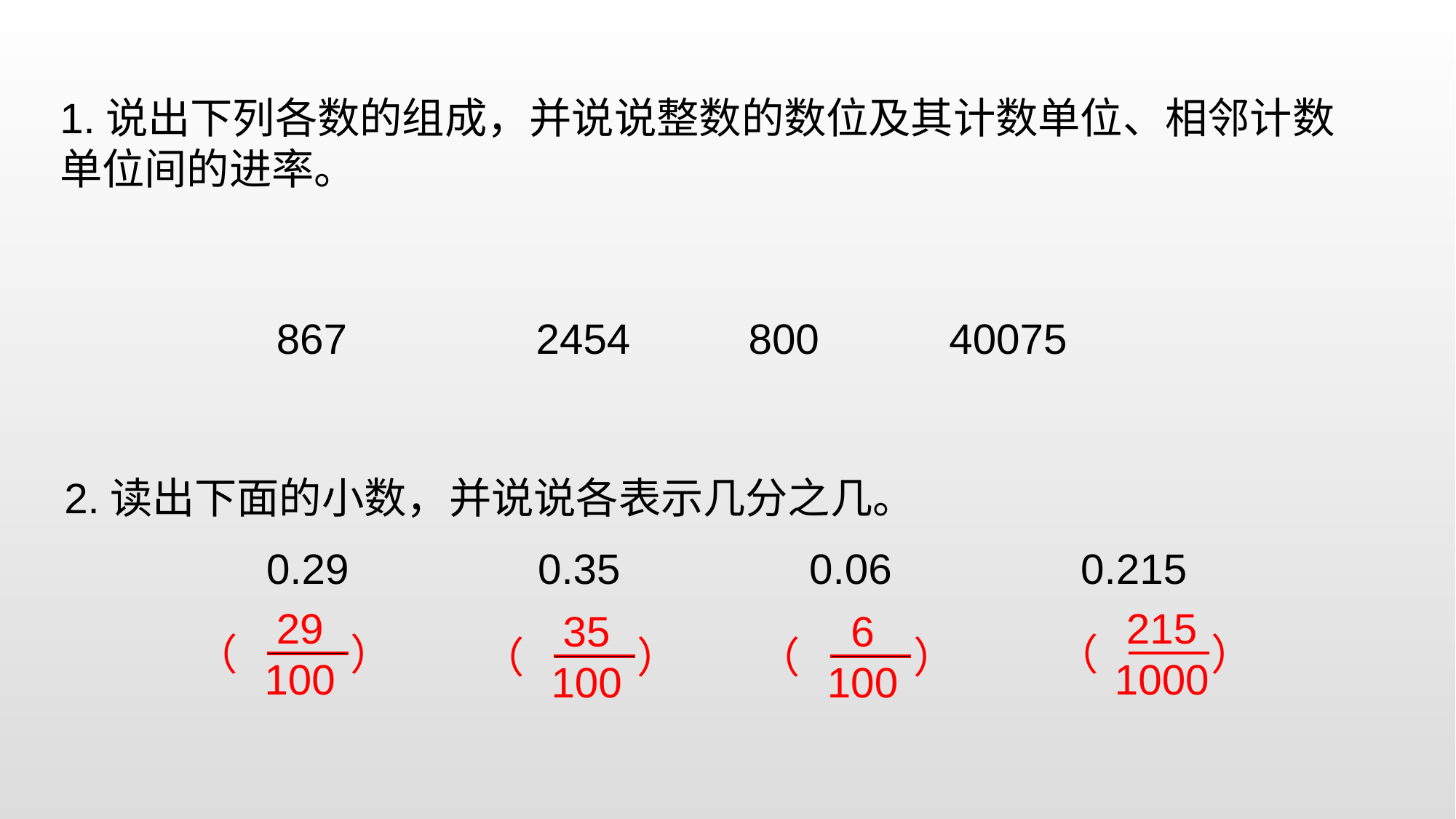

1.说出下列各数的组成，并说说整数的数位及其计数单位、相邻计数
单位间的进率。

 867                2454          800           40075

2.读出下面的小数，并说说各表示几分之几。
0.29                0.35                0.06                0.215
 215
1000
 29
100
 35
100
  6
100
（            ）
（            ）
（            ）
（            ）